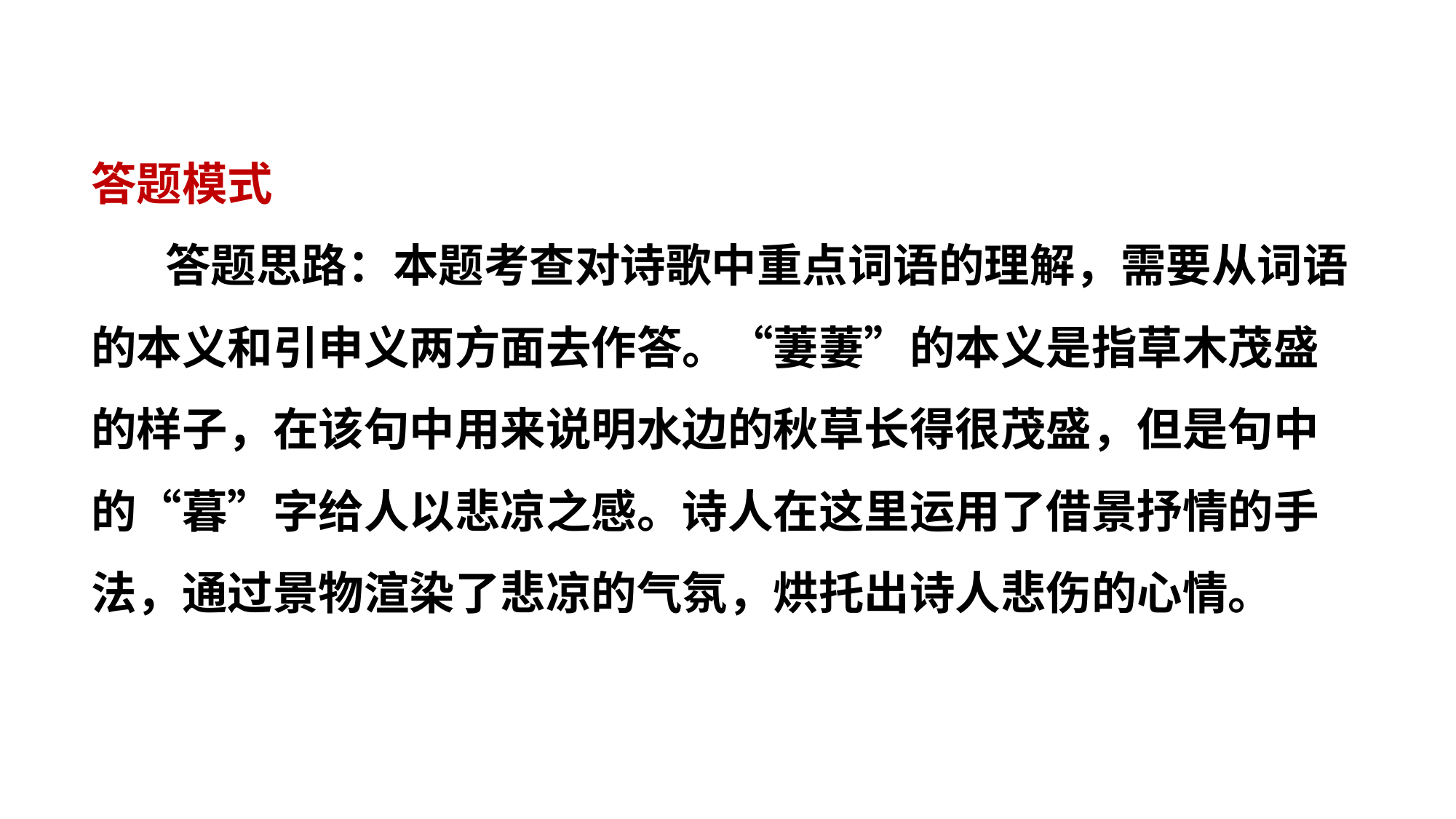

答题模式
答题思路：本题考查对诗歌中重点词语的理解，需要从词语的本义和引申义两方面去作答。“萋萋”的本义是指草木茂盛的样子，在该句中用来说明水边的秋草长得很茂盛，但是句中的“暮”字给人以悲凉之感。诗人在这里运用了借景抒情的手法，通过景物渲染了悲凉的气氛，烘托出诗人悲伤的心情。